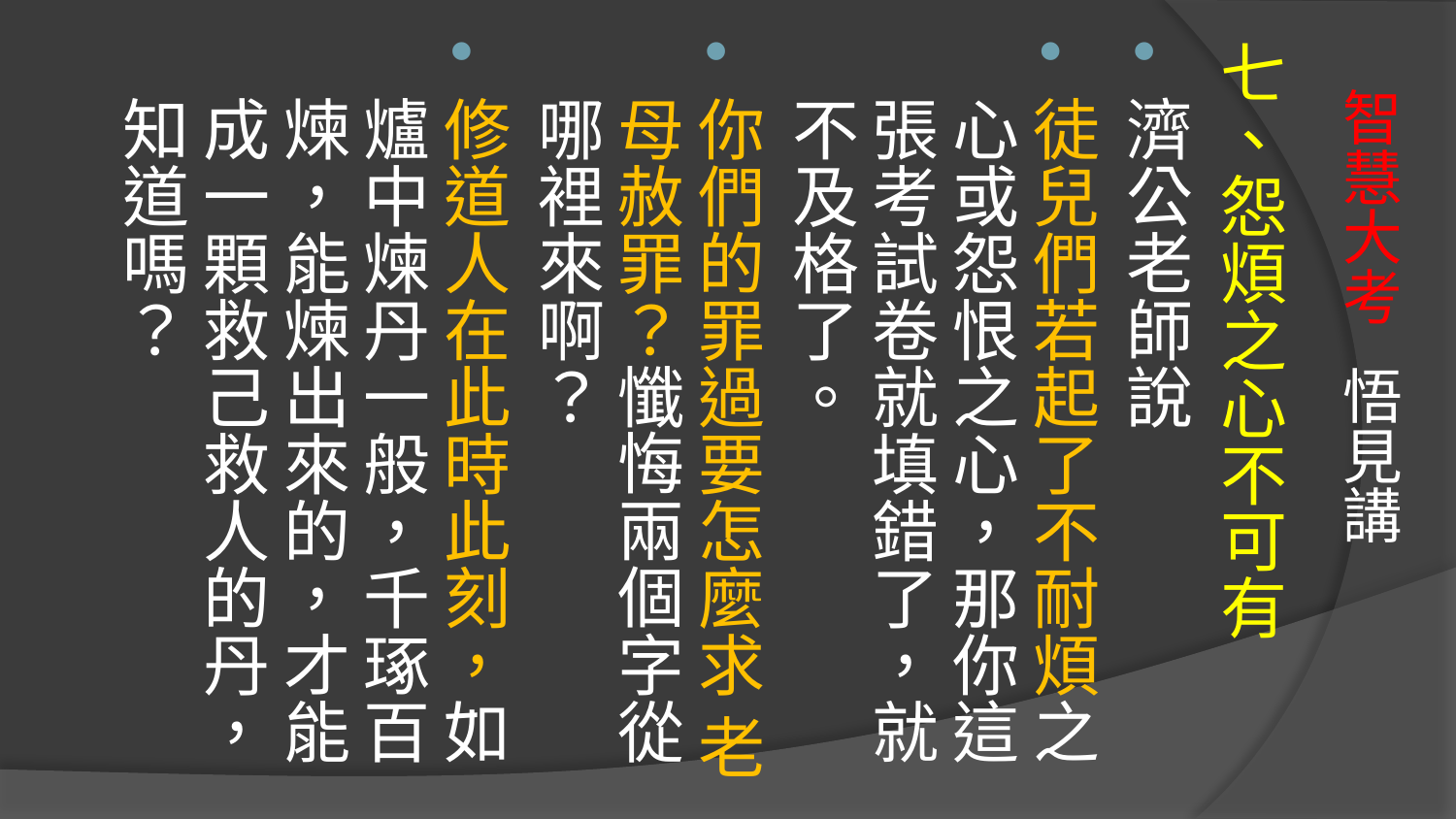

七、怨煩之心不可有
濟公老師說
徒兒們若起了不耐煩之心或怨恨之心，那你這張考試卷就填錯了，就不及格了。
你們的罪過要怎麼求 老母赦罪？懺悔兩個字從哪裡來啊？
修道人在此時此刻，如爐中煉丹一般，千琢百煉，能煉出來的，才能成一顆救己救人的丹，知道嗎？

# 智慧大考   悟見講